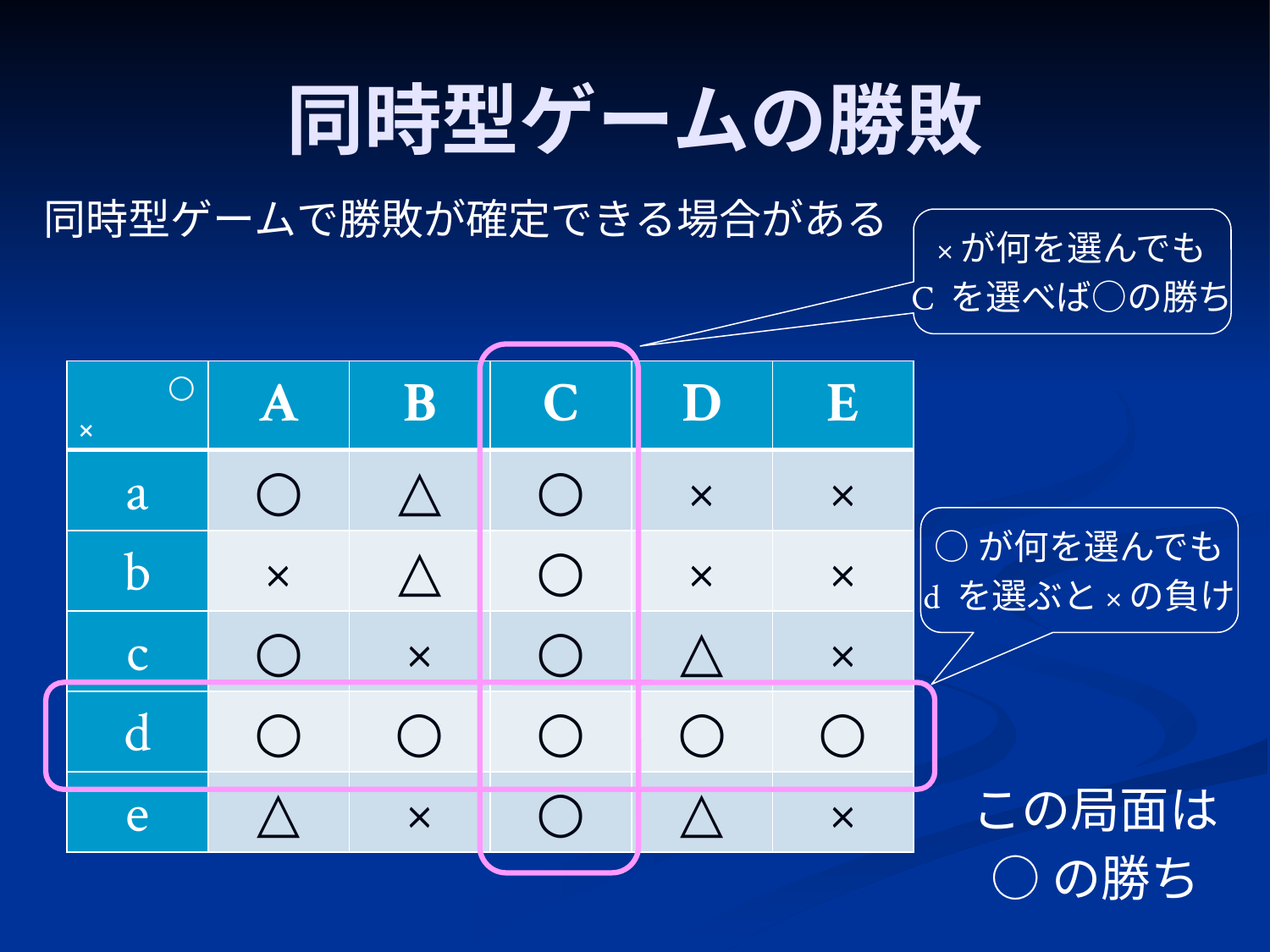

# 同時型ゲームの勝敗
同時型ゲームで勝敗が確定できる場合がある
×が何を選んでも
C を選べば○の勝ち

| ○ × | A | B | C | D | E |
| --- | --- | --- | --- | --- | --- |
| a | ○ | △ | ○ | × | × |
| b | × | △ | ○ | × | × |
| c | ○ | × | ○ | △ | × |
| d | ○ | ○ | ○ | ○ | ○ |
| e | △ | × | ○ | △ | × |
○が何を選んでも
d を選ぶと×の負け

この局面は
○の勝ち